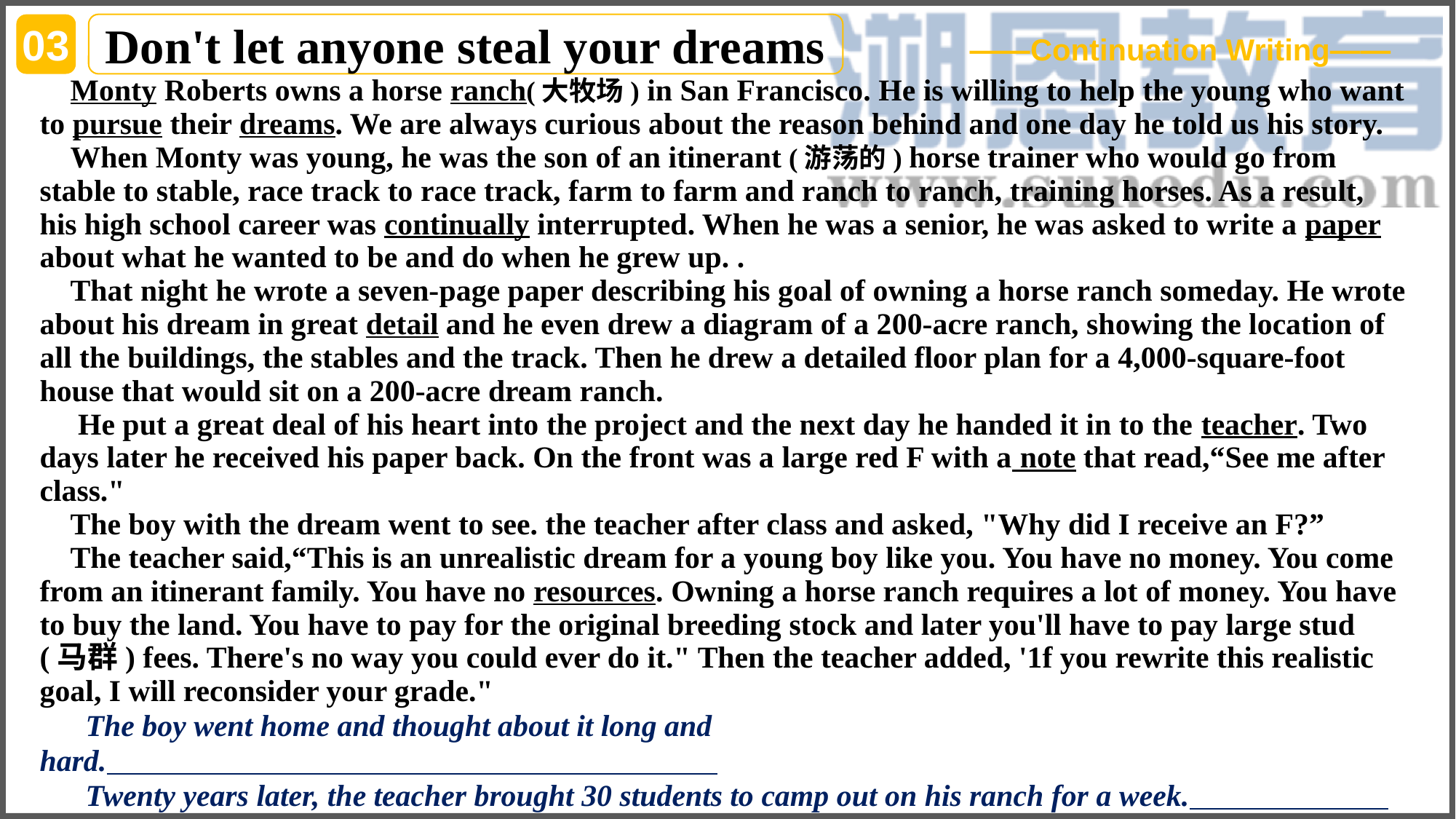

Don't let anyone steal your dreams
03
 ——Continuation Writing——
    Monty Roberts owns a horse ranch(大牧场) in San Francisco. He is willing to help the young who want to pursue their dreams. We are always curious about the reason behind and one day he told us his story.
    When Monty was young, he was the son of an itinerant (游荡的) horse trainer who would go from stable to stable, race track to race track, farm to farm and ranch to ranch, training horses. As a result, his high school career was continually interrupted. When he was a senior, he was asked to write a paper about what he wanted to be and do when he grew up. .
    That night he wrote a seven-page paper describing his goal of owning a horse ranch someday. He wrote about his dream in great detail and he even drew a diagram of a 200-acre ranch, showing the location of all the buildings, the stables and the track. Then he drew a detailed floor plan for a 4,000-square-foot house that would sit on a 200-acre dream ranch.
     He put a great deal of his heart into the project and the next day he handed it in to the teacher. Two days later he received his paper back. On the front was a large red F with a note that read,“See me after class."
    The boy with the dream went to see. the teacher after class and asked, "Why did I receive an F?”
    The teacher said,“This is an unrealistic dream for a young boy like you. You have no money. You come
from an itinerant family. You have no resources. Owning a horse ranch requires a lot of money. You have to buy the land. You have to pay for the original breeding stock and later you'll have to pay large stud (马群) fees. There's no way you could ever do it." Then the teacher added, '1f you rewrite this realistic goal, I will reconsider your grade."
      The boy went home and thought about it long and hard.                                                                                 .
      Twenty years later, the teacher brought 30 students to camp out on his ranch for a week.                          .
点击此处添加标题
点击此处添加标题